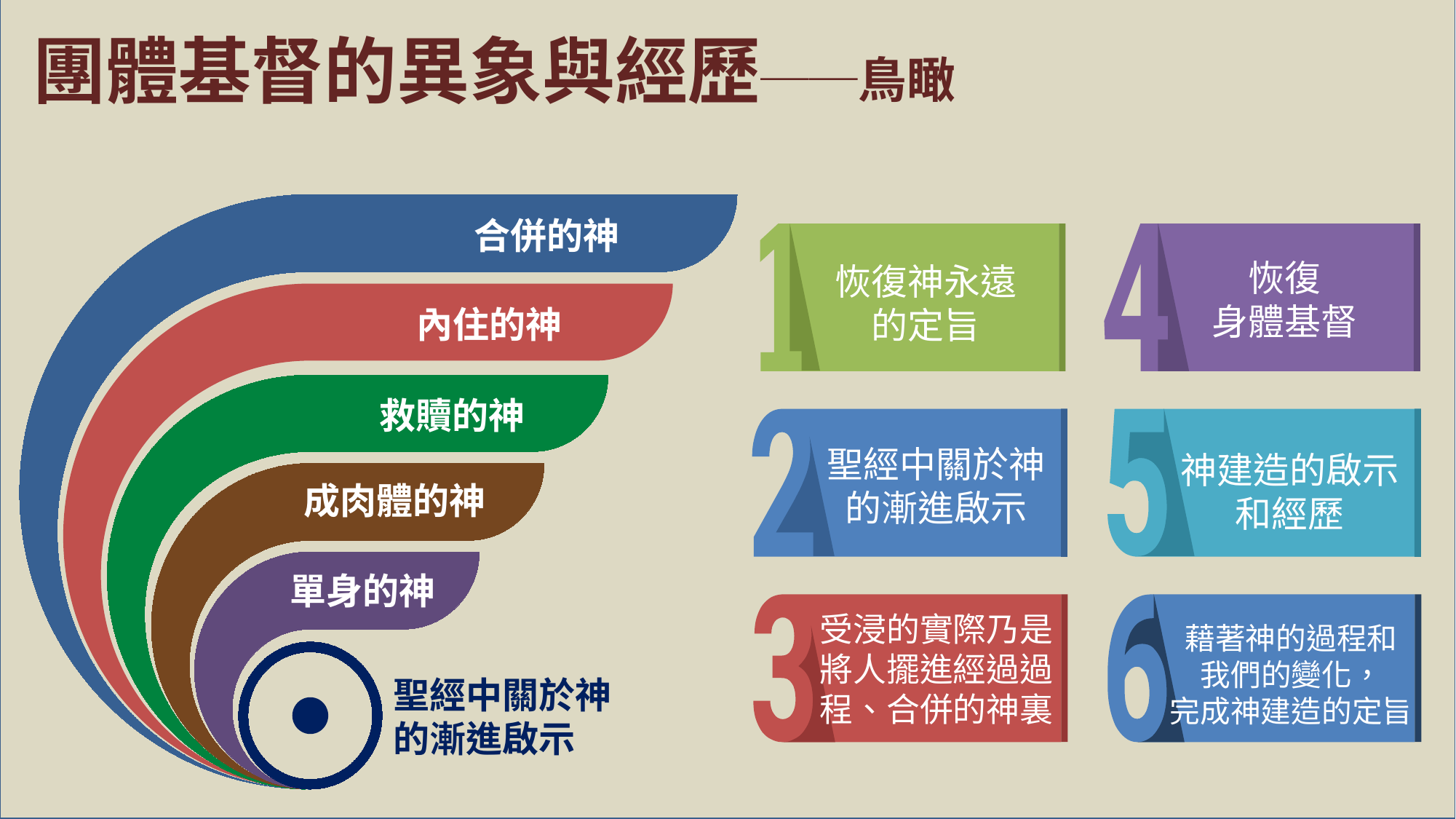

團體基督的異象與經歷──鳥瞰

合併的神

恢復神永遠
的定旨

恢復
身體基督

內住的神

救贖的神

神建造的啟示和經歷

聖經中關於神的漸進啟示

成肉體的神

單身的神

受浸的實際乃是
將人擺進經過過程、合併的神裏

藉著神的過程和
我們的變化，
完成神建造的定旨

聖經中關於神的漸進啟示